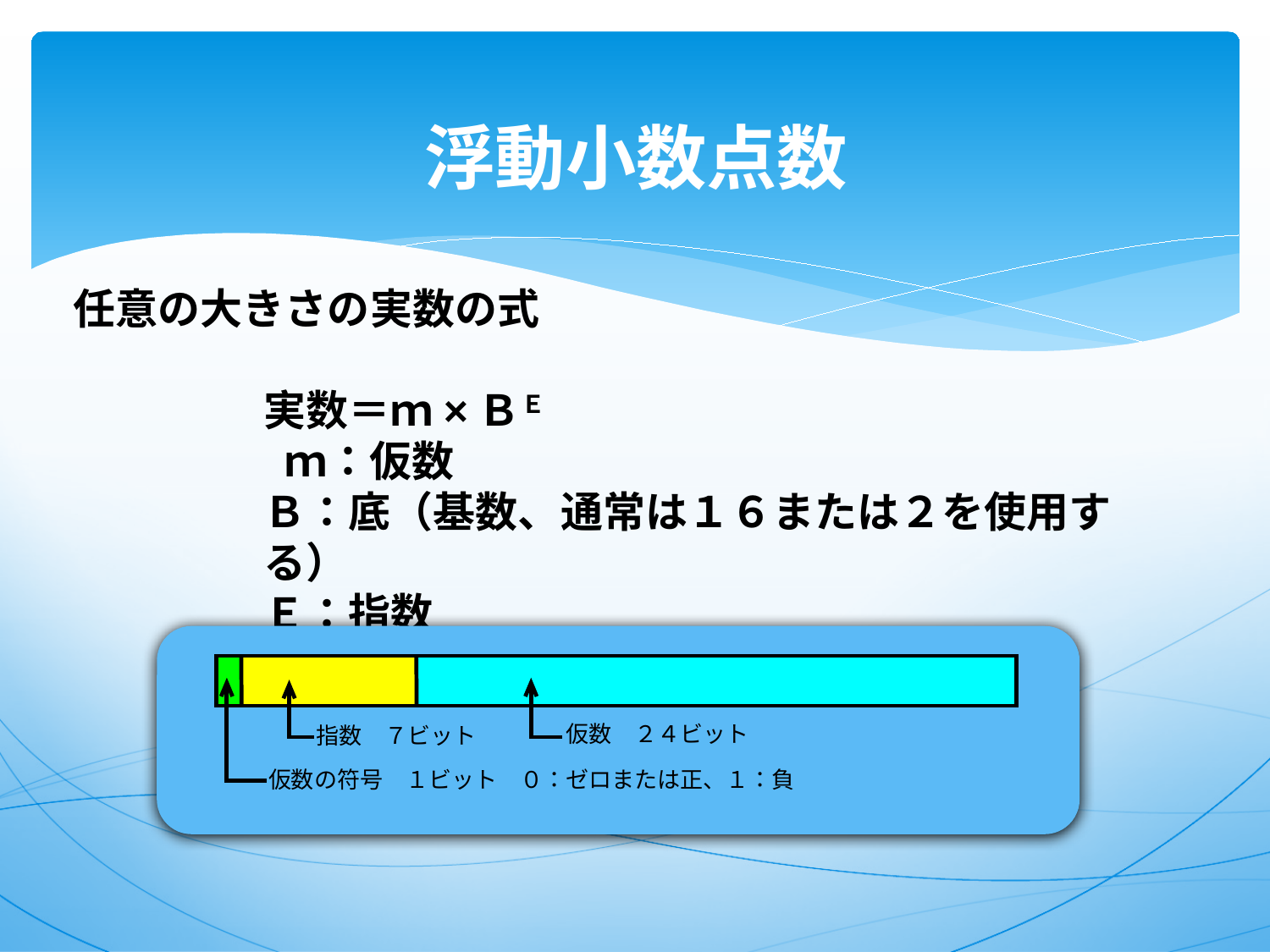

# 浮動小数点数
任意の大きさの実数の式

実数＝ｍ×ＢＥ
　　ｍ：仮数
Ｂ：底（基数、通常は１６または２を使用する）
Ｅ：指数

仮数　２４ビット
指数　７ビット

仮数の符号　１ビット　０：ゼロまたは正、１：負